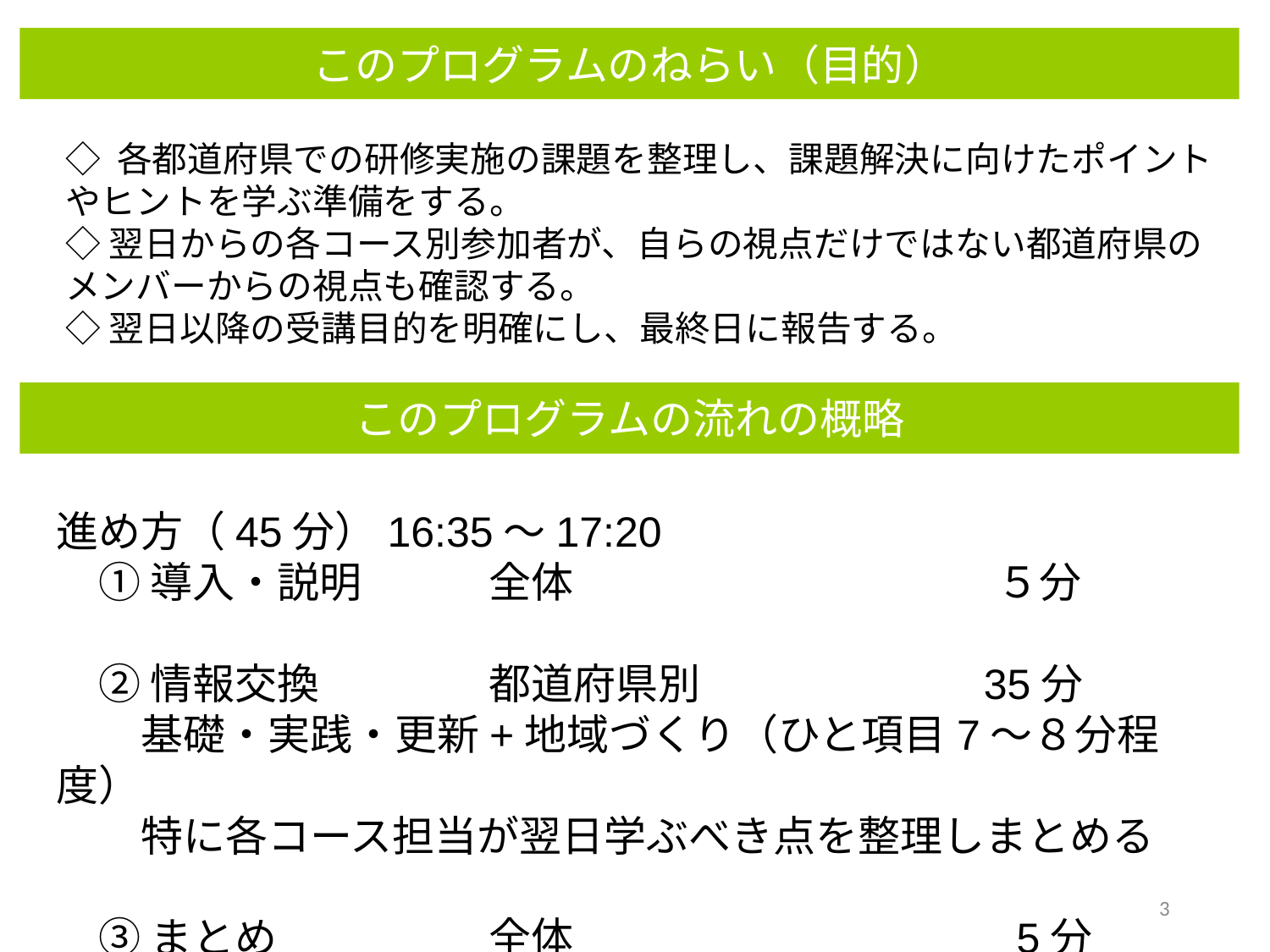

このプログラムのねらい（目的）
◇ 各都道府県での研修実施の課題を整理し、課題解決に向けたポイントやヒントを学ぶ準備をする。
◇翌日からの各コース別参加者が、自らの視点だけではない都道府県のメンバーからの視点も確認する。
◇翌日以降の受講目的を明確にし、最終日に報告する。
このプログラムの流れの概略
進め方（45分）16:35～17:20
　① 導入・説明　　　全体　　　　　　　　　　５分

　② 情報交換　　　　都道府県別　　　　　　  35分
　　基礎・実践・更新+地域づくり（ひと項目7～８分程度）
　　特に各コース担当が翌日学ぶべき点を整理しまとめる

　③ まとめ　　　　　全体　　　　　　　 　　　5分

3